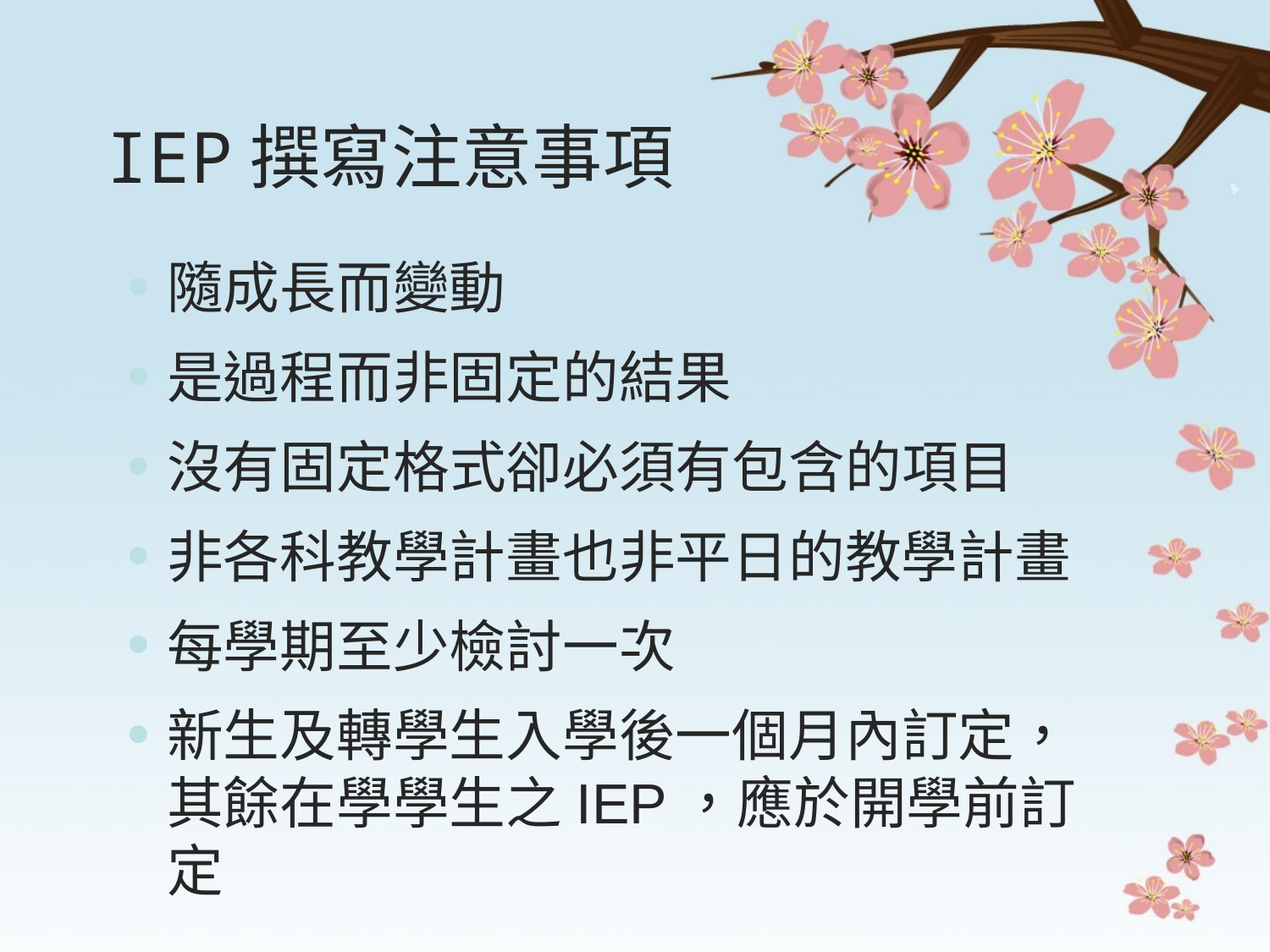

IEP撰寫注意事項
隨成長而變動
是過程而非固定的結果
沒有固定格式卻必須有包含的項目
非各科教學計畫也非平日的教學計畫
每學期至少檢討一次
新生及轉學生入學後一個月內訂定，其餘在學學生之IEP，應於開學前訂定